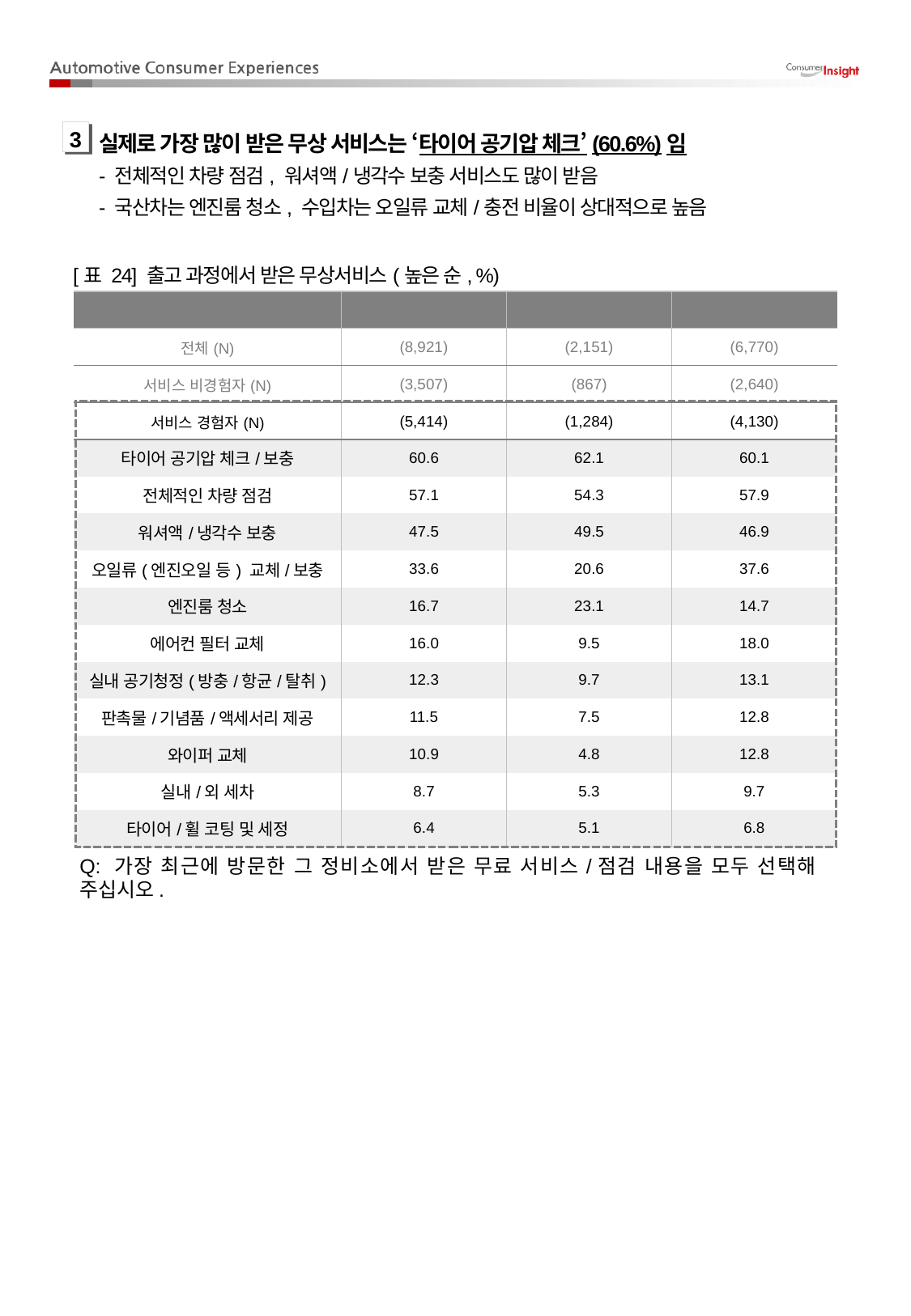

실제로 가장 많이 받은 무상 서비스는 ‘타이어 공기압 체크’(60.6%)임
- 전체적인 차량 점검, 워셔액/냉각수 보충 서비스도 많이 받음
- 국산차는 엔진룸 청소, 수입차는 오일류 교체/충전 비율이 상대적으로 높음
3
[표 24] 출고 과정에서 받은 무상서비스(높은 순, %)
| 무상 서비스 | 전체 | 국산차 보유자 | 수입차 보유자 |
| --- | --- | --- | --- |
| 전체(N) | (8,921) | (2,151) | (6,770) |
| 서비스 비경험자(N) | (3,507) | (867) | (2,640) |
| 서비스 경험자(N) | (5,414) | (1,284) | (4,130) |
| 타이어 공기압 체크/보충 | 60.6 | 62.1 | 60.1 |
| 전체적인 차량 점검 | 57.1 | 54.3 | 57.9 |
| 워셔액/냉각수 보충 | 47.5 | 49.5 | 46.9 |
| 오일류(엔진오일 등) 교체/보충 | 33.6 | 20.6 | 37.6 |
| 엔진룸 청소 | 16.7 | 23.1 | 14.7 |
| 에어컨 필터 교체 | 16.0 | 9.5 | 18.0 |
| 실내 공기청정(방충/항균/탈취) | 12.3 | 9.7 | 13.1 |
| 판촉물/기념품/액세서리 제공 | 11.5 | 7.5 | 12.8 |
| 와이퍼 교체 | 10.9 | 4.8 | 12.8 |
| 실내/외 세차 | 8.7 | 5.3 | 9.7 |
| 타이어/휠 코팅 및 세정 | 6.4 | 5.1 | 6.8 |

Q: 가장 최근에 방문한 그 정비소에서 받은 무료 서비스/점검 내용을 모두 선택해 주십시오.